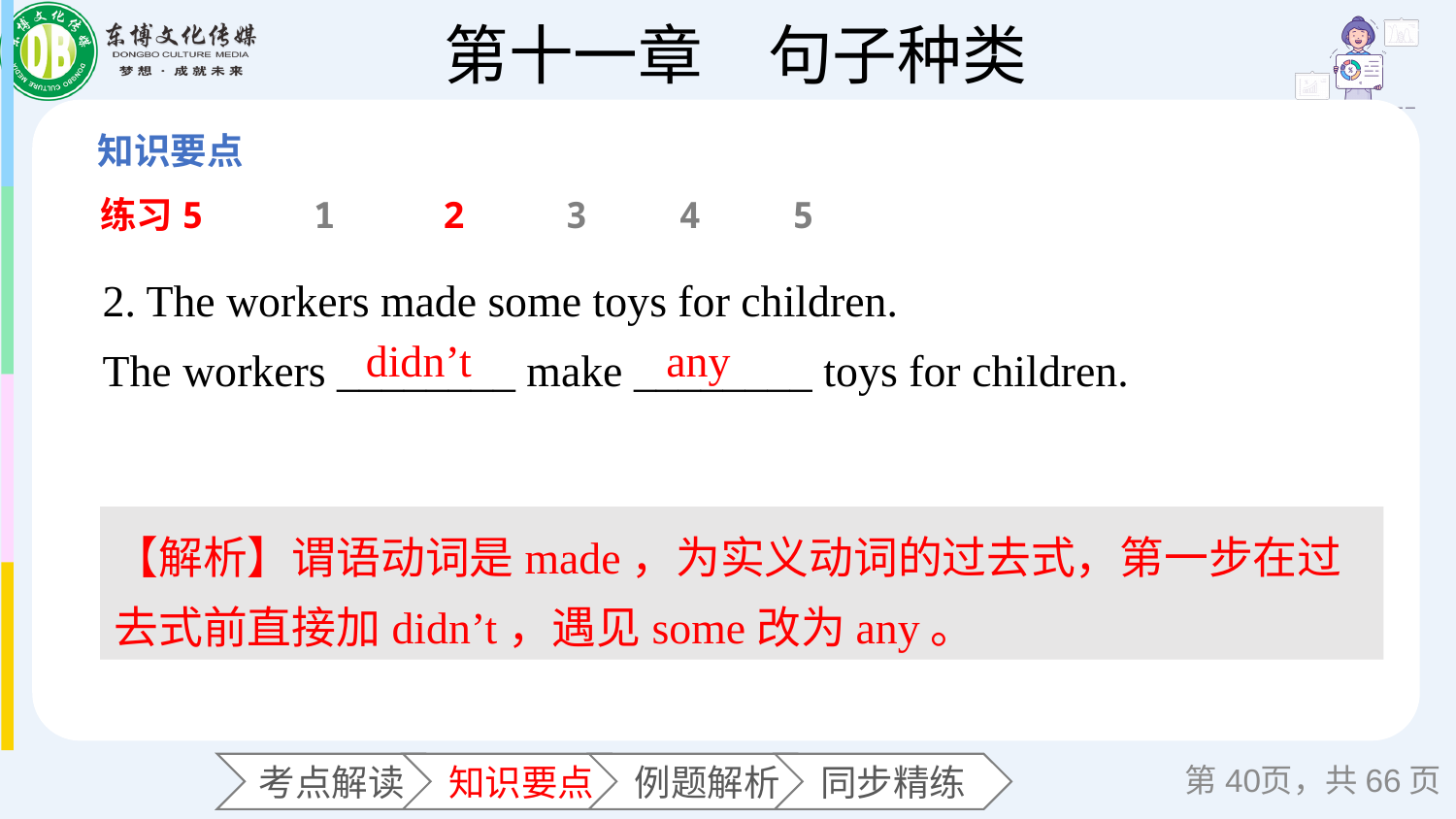

练习5
1
2
3
4
5
2. The workers made some toys for children.
The workers ________ make ________ toys for children.
 didn’t
any
【解析】谓语动词是made，为实义动词的过去式，第一步在过去式前直接加didn’t，遇见some改为any。
第40页，共66页